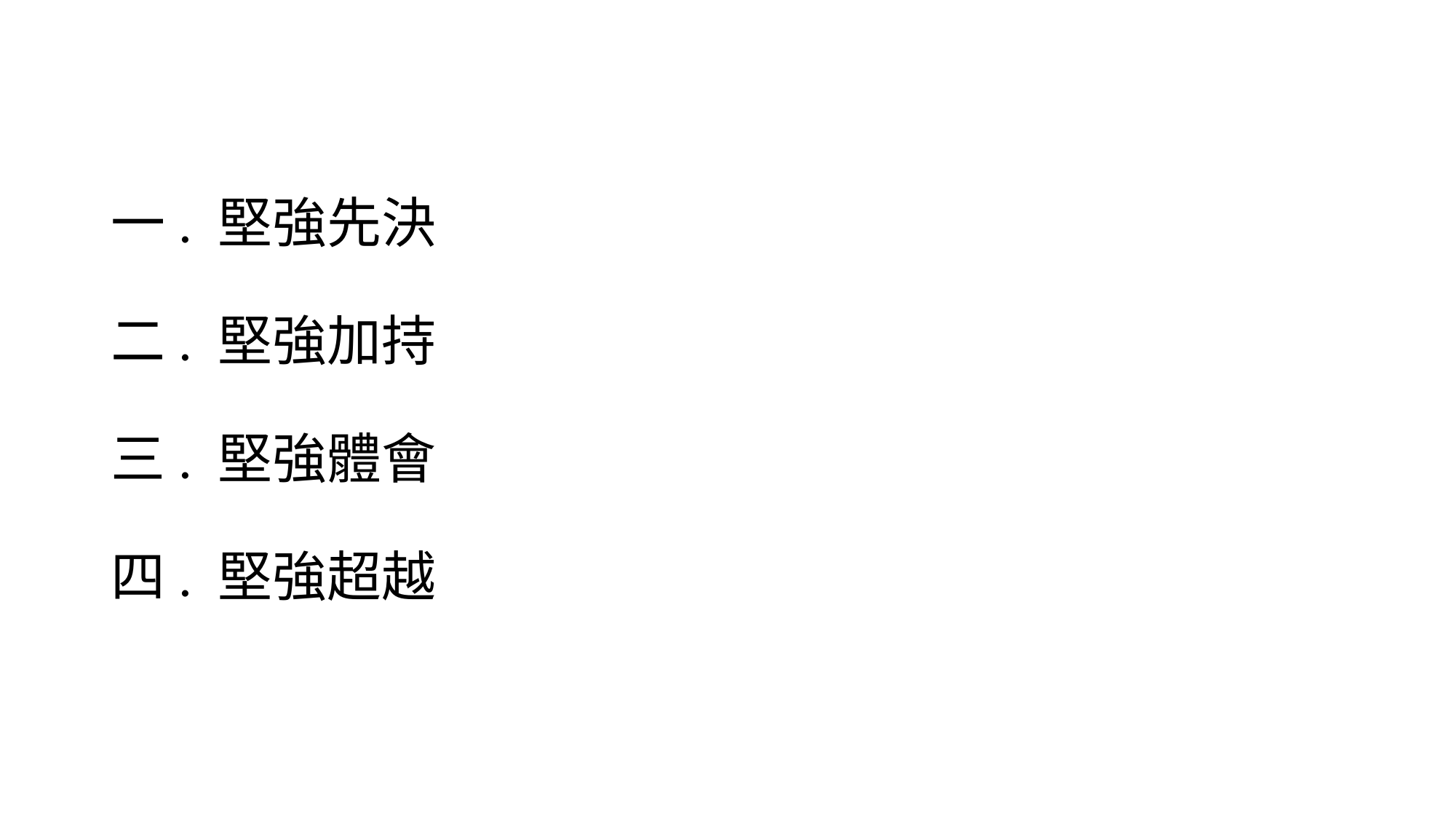

# 一. 堅強先決 二. 堅強加持 三. 堅強體會 四. 堅強超越